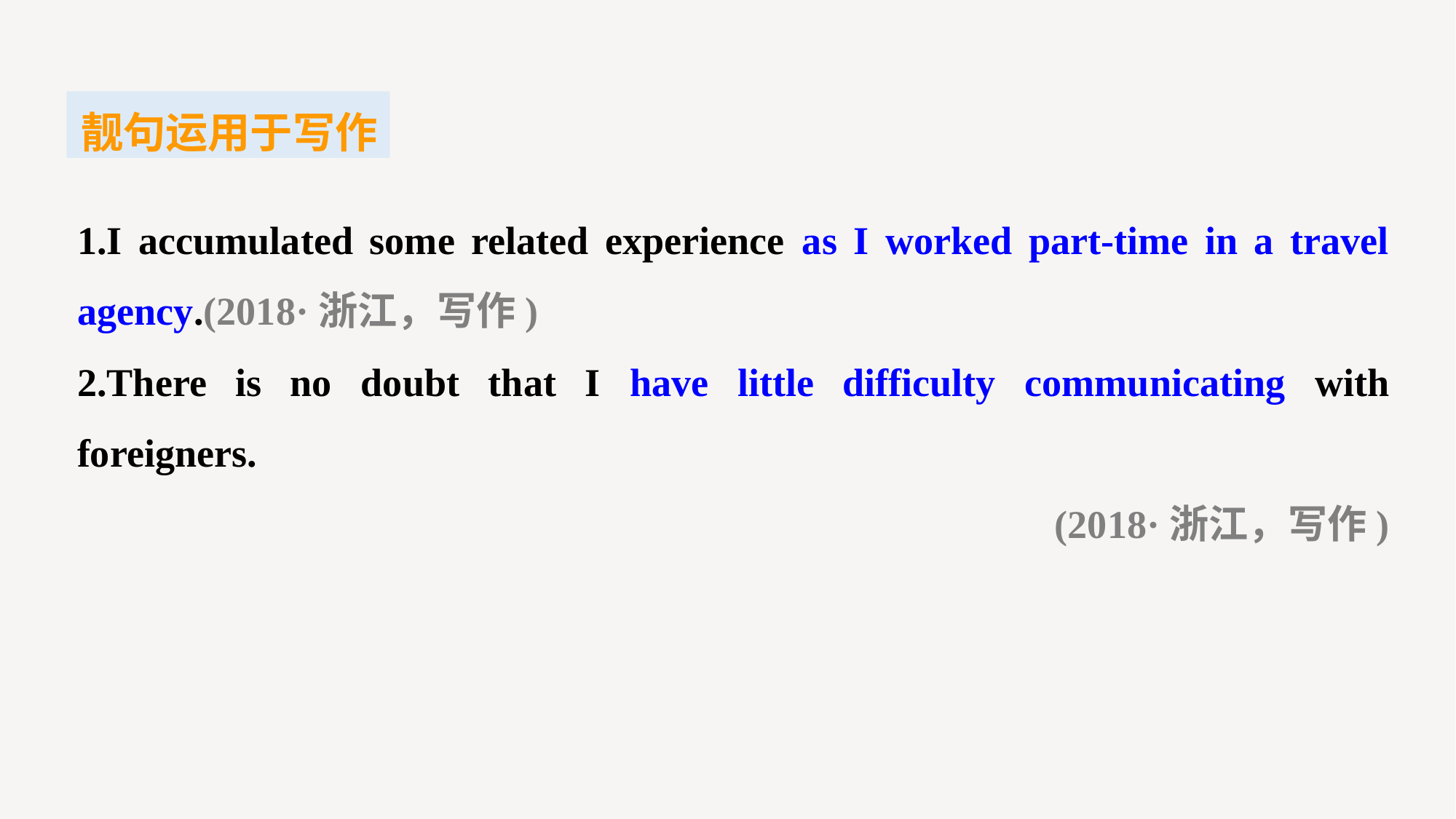

靓句运用于写作
1.I accumulated some related experience as I worked part-time in a travel agency.(2018·浙江，写作)
2.There is no doubt that I have little difficulty communicating with foreigners.
(2018·浙江，写作)